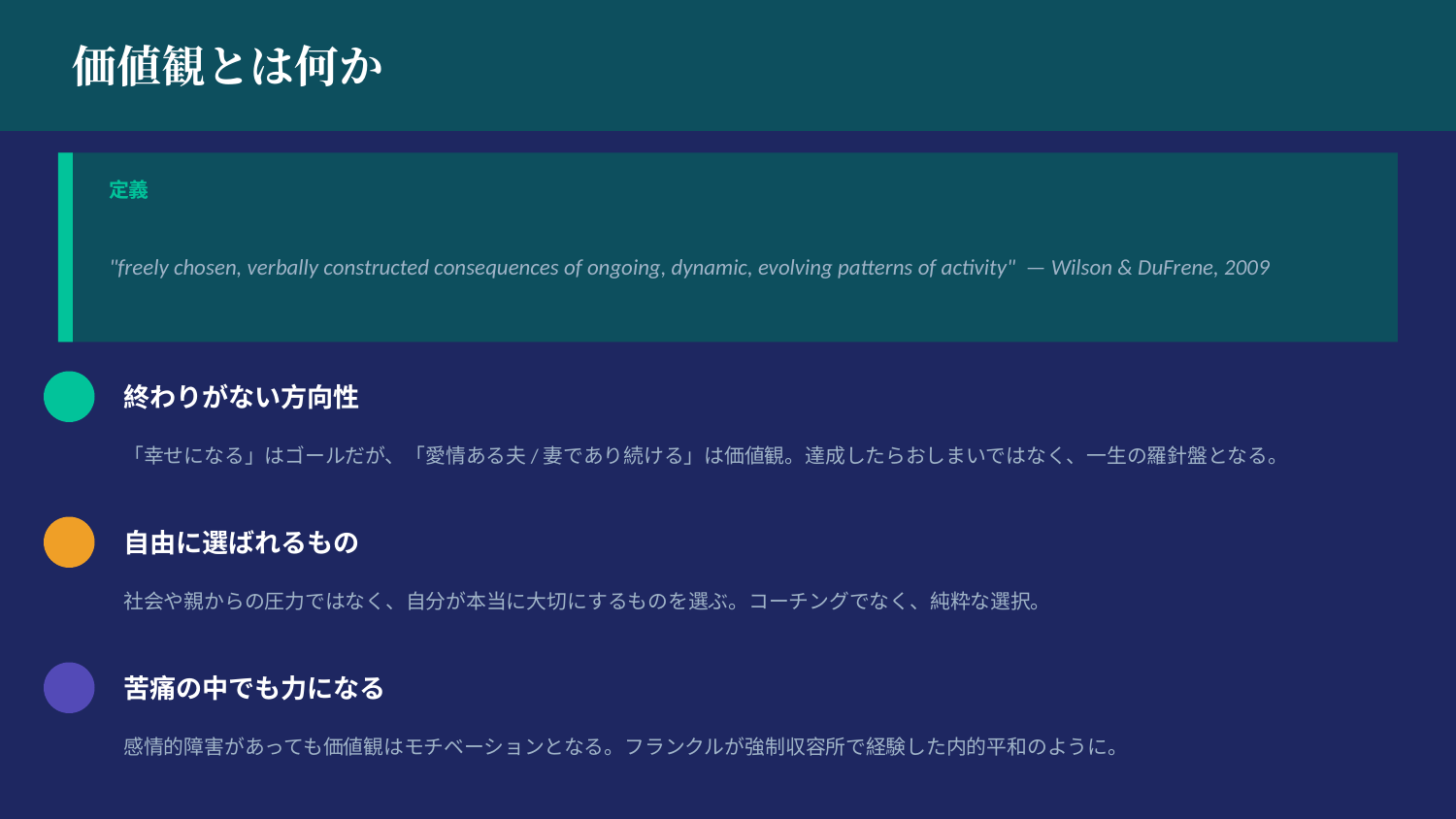

価値観とは何か

定義
"freely chosen, verbally constructed consequences of ongoing, dynamic, evolving patterns of activity"  — Wilson & DuFrene, 2009
終わりがない方向性

「幸せになる」はゴールだが、「愛情ある夫/妻であり続ける」は価値観。達成したらおしまいではなく、一生の羅針盤となる。
自由に選ばれるもの

社会や親からの圧力ではなく、自分が本当に大切にするものを選ぶ。コーチングでなく、純粋な選択。
苦痛の中でも力になる

感情的障害があっても価値観はモチベーションとなる。フランクルが強制収容所で経験した内的平和のように。